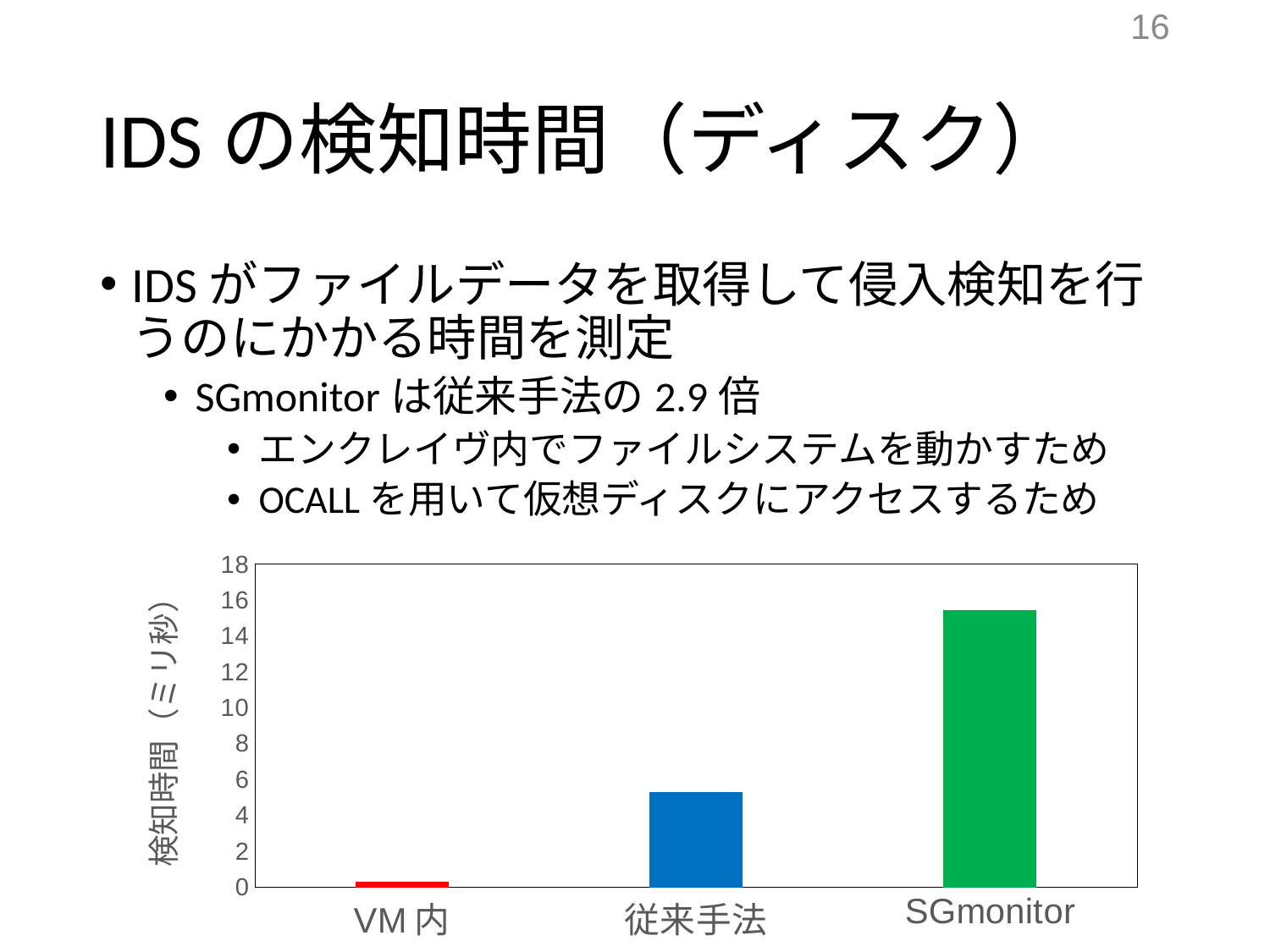

16
# IDSの検知時間（ディスク）
IDSがファイルデータを取得して侵入検知を行うのにかかる時間を測定
SGmonitorは従来手法の2.9倍
エンクレイヴ内でファイルシステムを動かすため
OCALLを用いて仮想ディスクにアクセスするため

### Chart

| Category | 検知時間（ミリ秒） |
|---|---|
| VM内 | 0.2739448 |
| 従来手法 | 5.2891935 |
| SGmonitor | 15.4360581 |